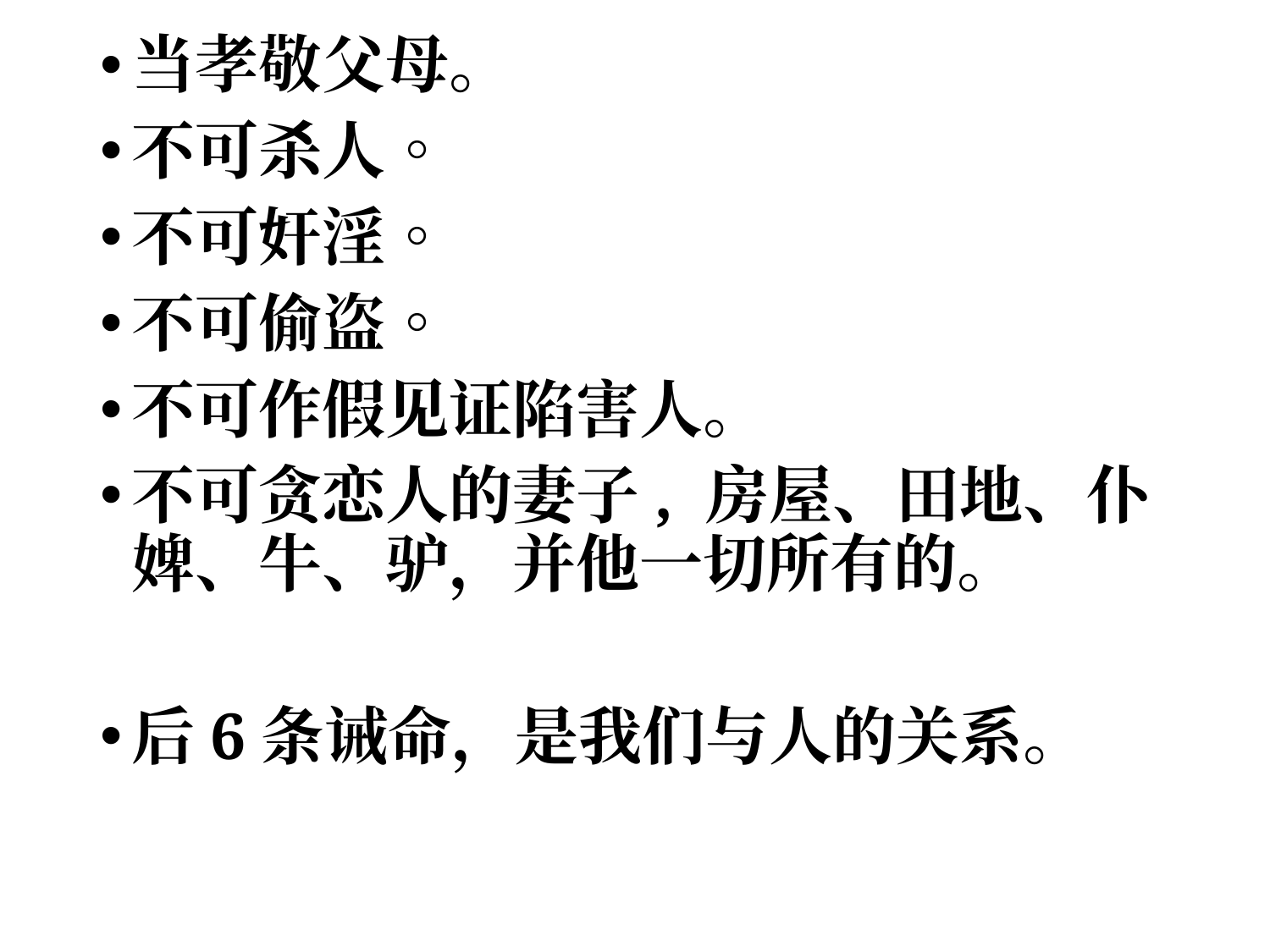

当孝敬父母。
不可杀人。
不可奸淫。
不可偷盗。
不可作假见证陷害人。
不可贪恋人的妻子, 房屋、田地、仆婢、牛、驴，并他一切所有的。

后6条诫命，是我们与人的关系。